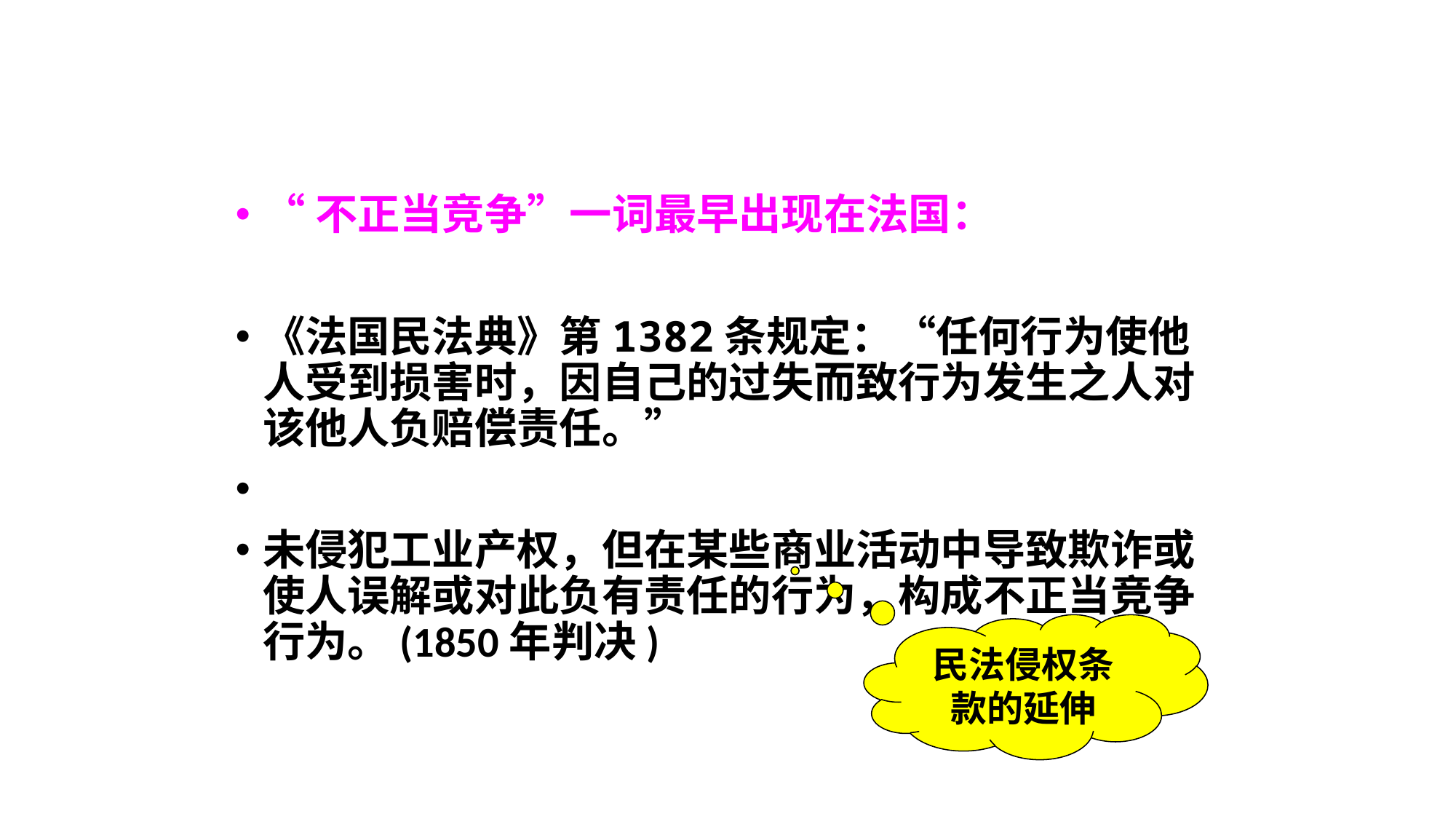

#
“不正当竞争”一词最早出现在法国：

《法国民法典》第1382条规定：“任何行为使他人受到损害时，因自己的过失而致行为发生之人对该他人负赔偿责任。”

未侵犯工业产权，但在某些商业活动中导致欺诈或使人误解或对此负有责任的行为，构成不正当竞争行为。(1850年判决)

民法侵权条款的延伸